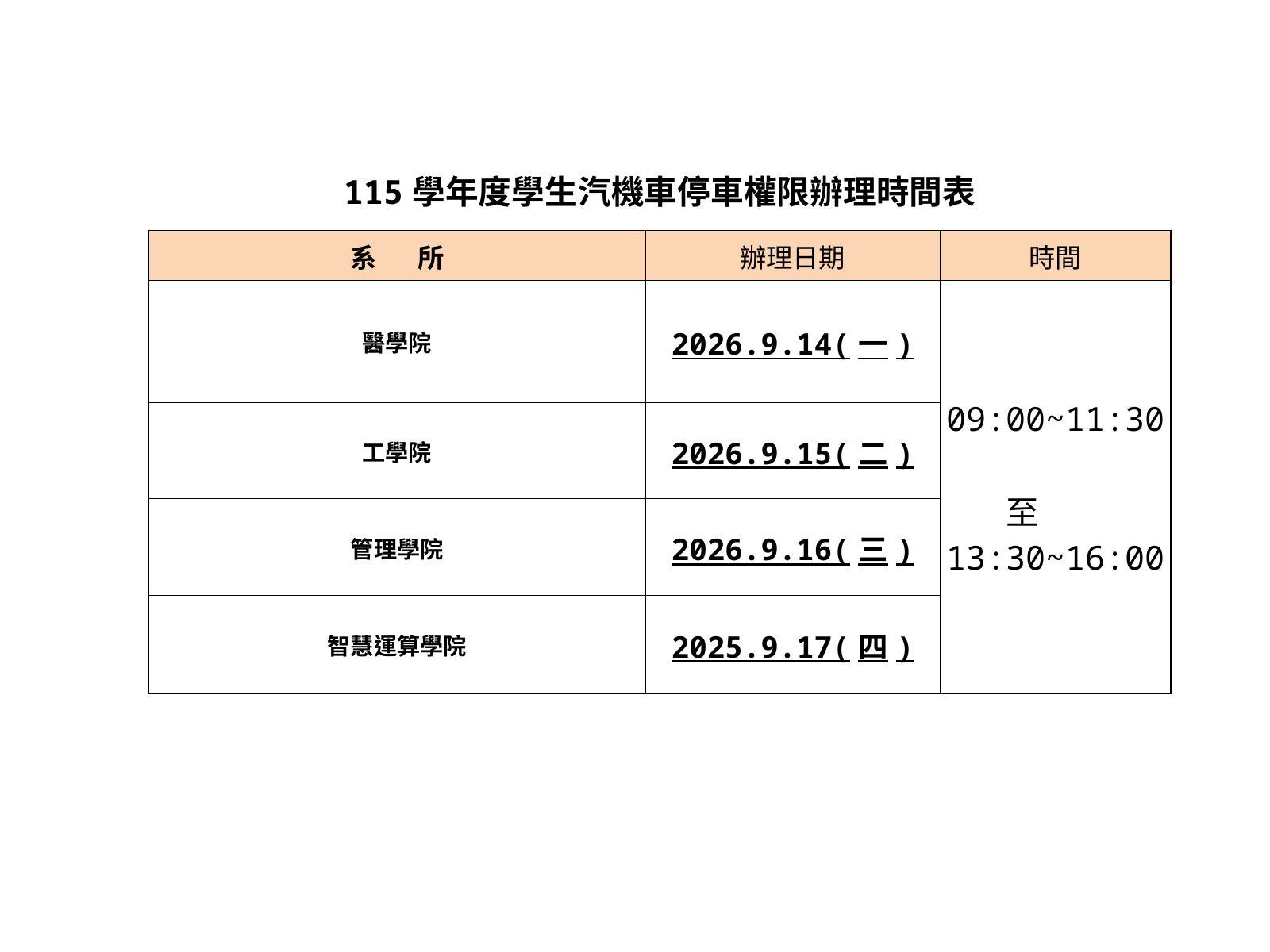

| 115學年度學生汽機車停車權限辦理時間表 |  |  |
| --- | --- | --- |
| 系 所 | 辦理日期 | 時間 |
| 醫學院 | 2026.9.14(一) | 09:00~11:30 至 13:30~16:00 |
| 工學院 | 2026.9.15(二) |  |
| 管理學院 | 2026.9.16(三) |  |
| 智慧運算學院 | 2025.9.17(四) |  |